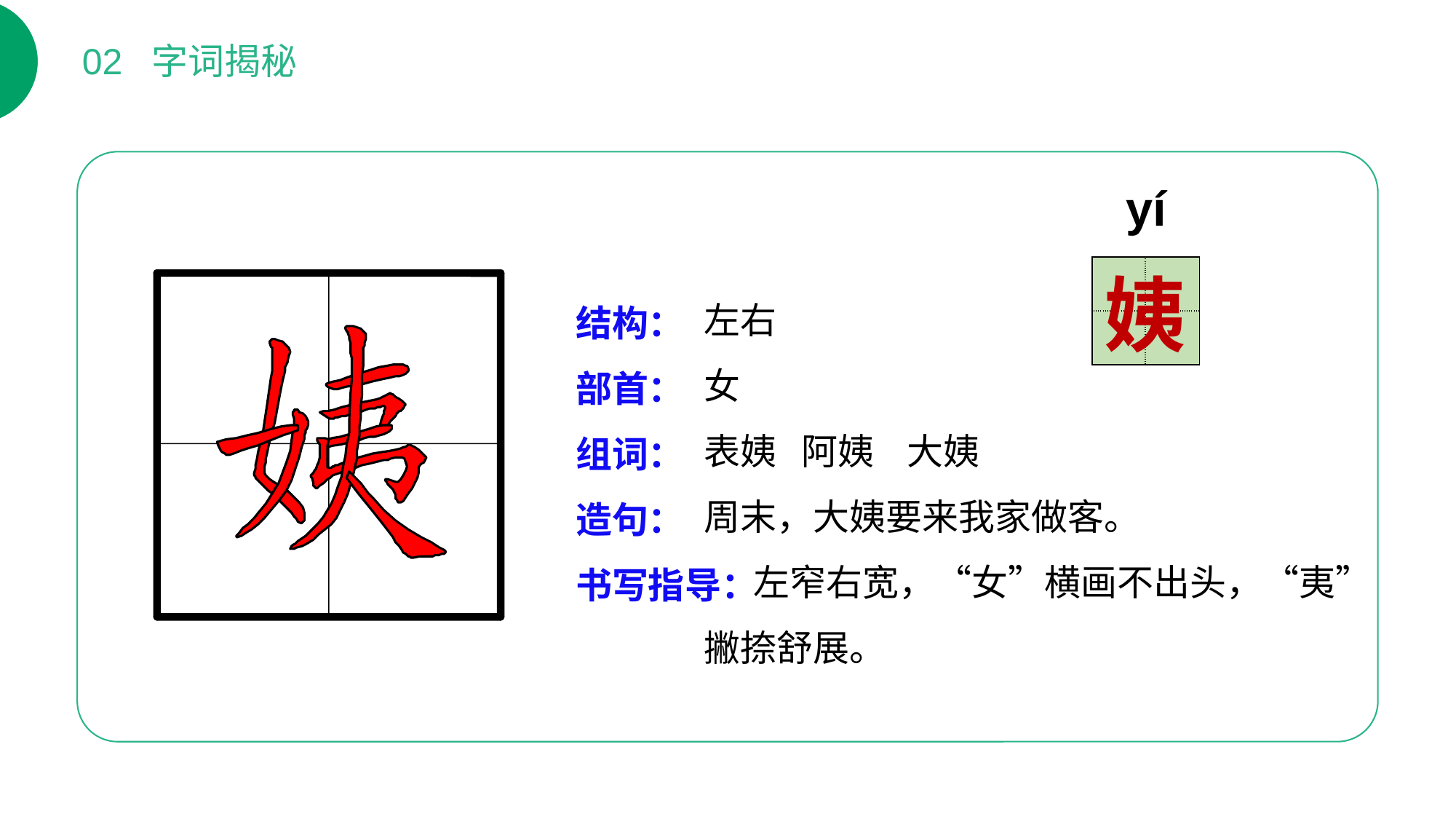

02  字词揭秘
yí
|  |  |
| --- | --- |
|  |  |
姨
左右
女
表姨   阿姨    大姨
周末，大姨要来我家做客。
     左窄右宽，“女”横画不出头，“夷”撇捺舒展。

结构：
部首：
组词：
造句：
书写指导：